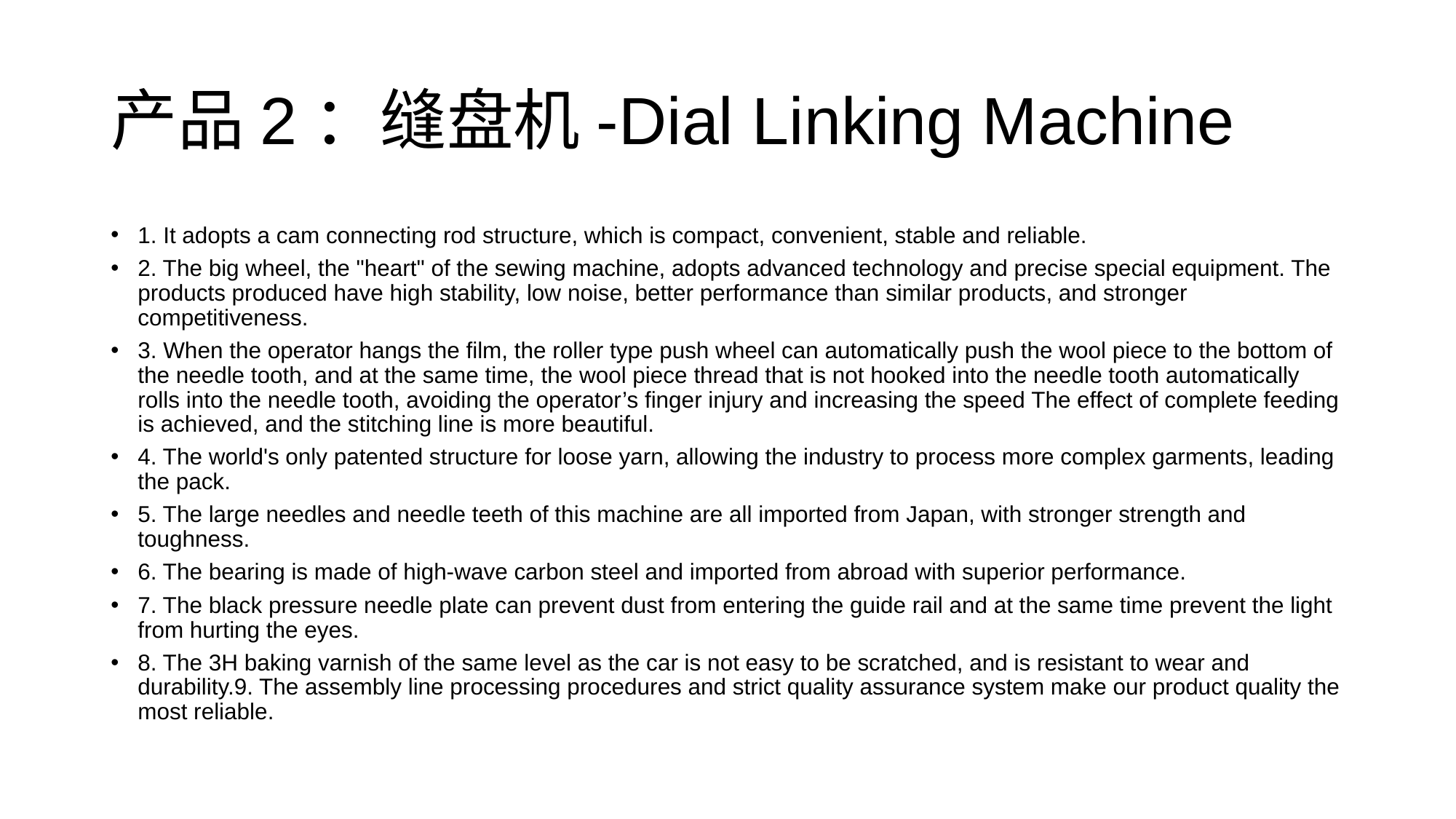

# 产品2：缝盘机-Dial Linking Machine
1. It adopts a cam connecting rod structure, which is compact, convenient, stable and reliable.
2. The big wheel, the "heart" of the sewing machine, adopts advanced technology and precise special equipment. The products produced have high stability, low noise, better performance than similar products, and stronger competitiveness.
3. When the operator hangs the film, the roller type push wheel can automatically push the wool piece to the bottom of the needle tooth, and at the same time, the wool piece thread that is not hooked into the needle tooth automatically rolls into the needle tooth, avoiding the operator’s finger injury and increasing the speed The effect of complete feeding is achieved, and the stitching line is more beautiful.
4. The world's only patented structure for loose yarn, allowing the industry to process more complex garments, leading the pack.
5. The large needles and needle teeth of this machine are all imported from Japan, with stronger strength and toughness.
6. The bearing is made of high-wave carbon steel and imported from abroad with superior performance.
7. The black pressure needle plate can prevent dust from entering the guide rail and at the same time prevent the light from hurting the eyes.
8. The 3H baking varnish of the same level as the car is not easy to be scratched, and is resistant to wear and durability.9. The assembly line processing procedures and strict quality assurance system make our product quality the most reliable.